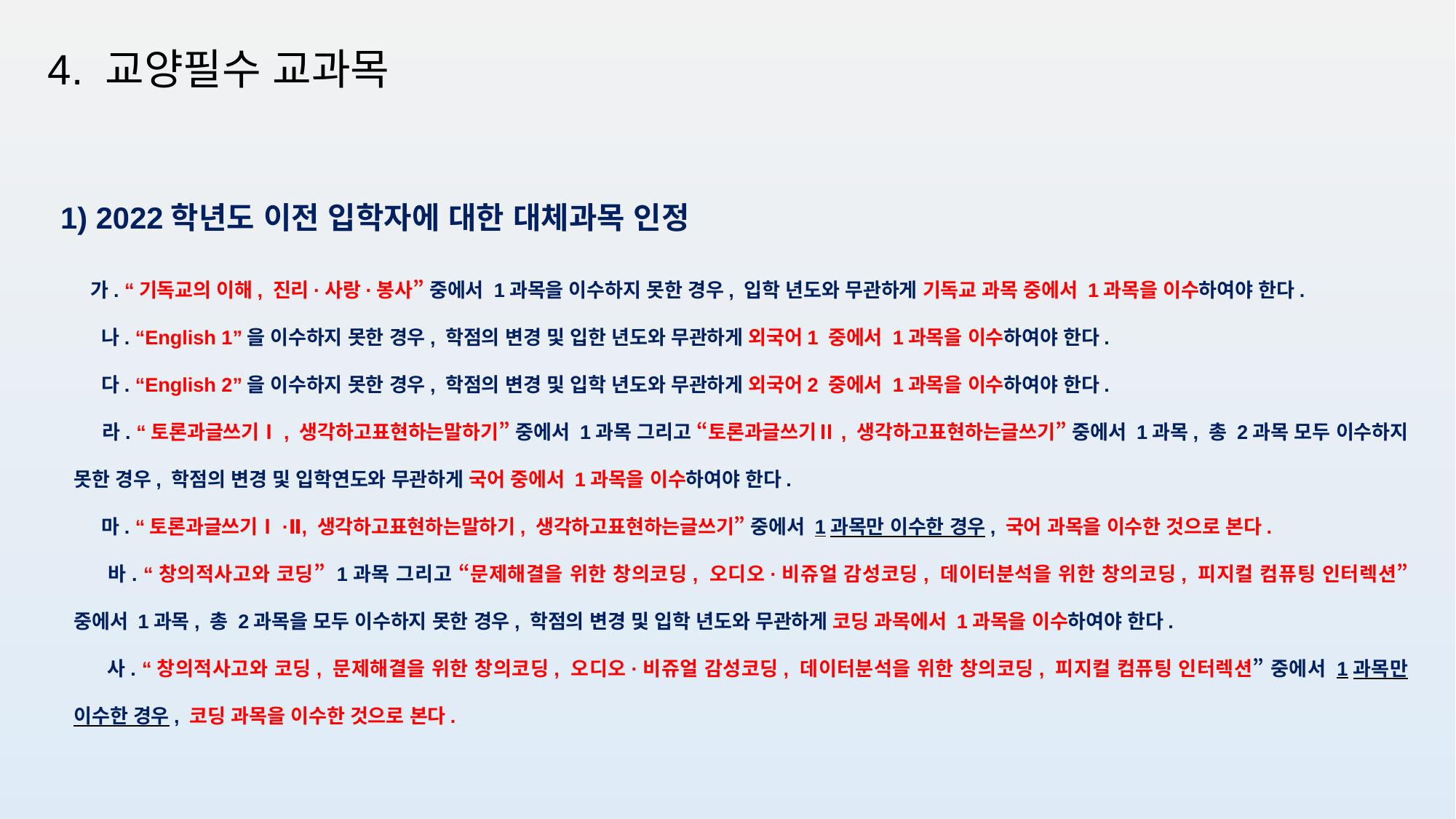

4. 교양필수 교과목
  1) 2022학년도 이전 입학자에 대한 대체과목 인정

         가. “기독교의 이해, 진리·사랑·봉사” 중에서 1과목을 이수하지 못한 경우, 입학 년도와 무관하게 기독교 과목 중에서 1과목을 이수하여야 한다.
         나. “English 1”을 이수하지 못한 경우, 학점의 변경 및 입한 년도와 무관하게 외국어1 중에서 1과목을 이수하여야 한다.
         다. “English 2”을 이수하지 못한 경우, 학점의 변경 및 입학 년도와 무관하게 외국어2 중에서 1과목을 이수하여야 한다.
         라. “토론과글쓰기Ⅰ, 생각하고표현하는말하기” 중에서 1과목 그리고 “토론과글쓰기Ⅱ, 생각하고표현하는글쓰기” 중에서 1과목, 총 2과목 모두 이수하지 못한 경우, 학점의 변경 및 입학연도와 무관하게 국어 중에서 1과목을 이수하여야 한다.
         마. “토론과글쓰기Ⅰ·Ⅱ, 생각하고표현하는말하기, 생각하고표현하는글쓰기” 중에서 1과목만 이수한 경우, 국어 과목을 이수한 것으로 본다.
         바. “창의적사고와 코딩” 1과목 그리고 “문제해결을 위한 창의코딩, 오디오·비쥬얼 감성코딩, 데이터분석을 위한 창의코딩, 피지컬 컴퓨팅 인터렉션” 중에서 1과목, 총 2과목을 모두 이수하지 못한 경우, 학점의 변경 및 입학 년도와 무관하게 코딩 과목에서 1과목을 이수하여야 한다.
         사. “창의적사고와 코딩, 문제해결을 위한 창의코딩, 오디오·비쥬얼 감성코딩, 데이터분석을 위한 창의코딩, 피지컬 컴퓨팅 인터렉션” 중에서 1과목만 이수한 경우, 코딩 과목을 이수한 것으로 본다.